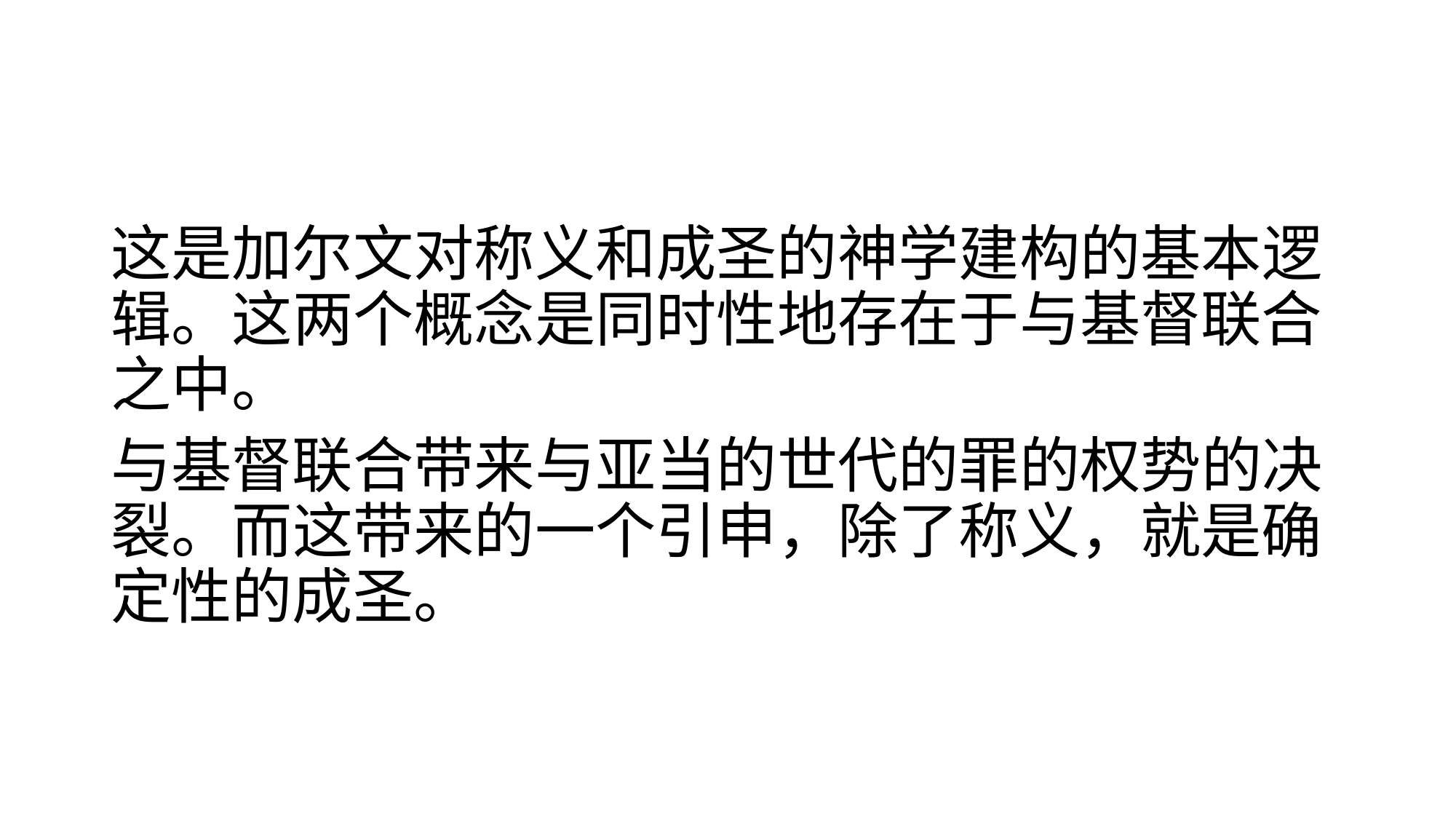

#
这是加尔文对称义和成圣的神学建构的基本逻辑。这两个概念是同时性地存在于与基督联合之中。
与基督联合带来与亚当的世代的罪的权势的决裂。而这带来的一个引申，除了称义，就是确定性的成圣。